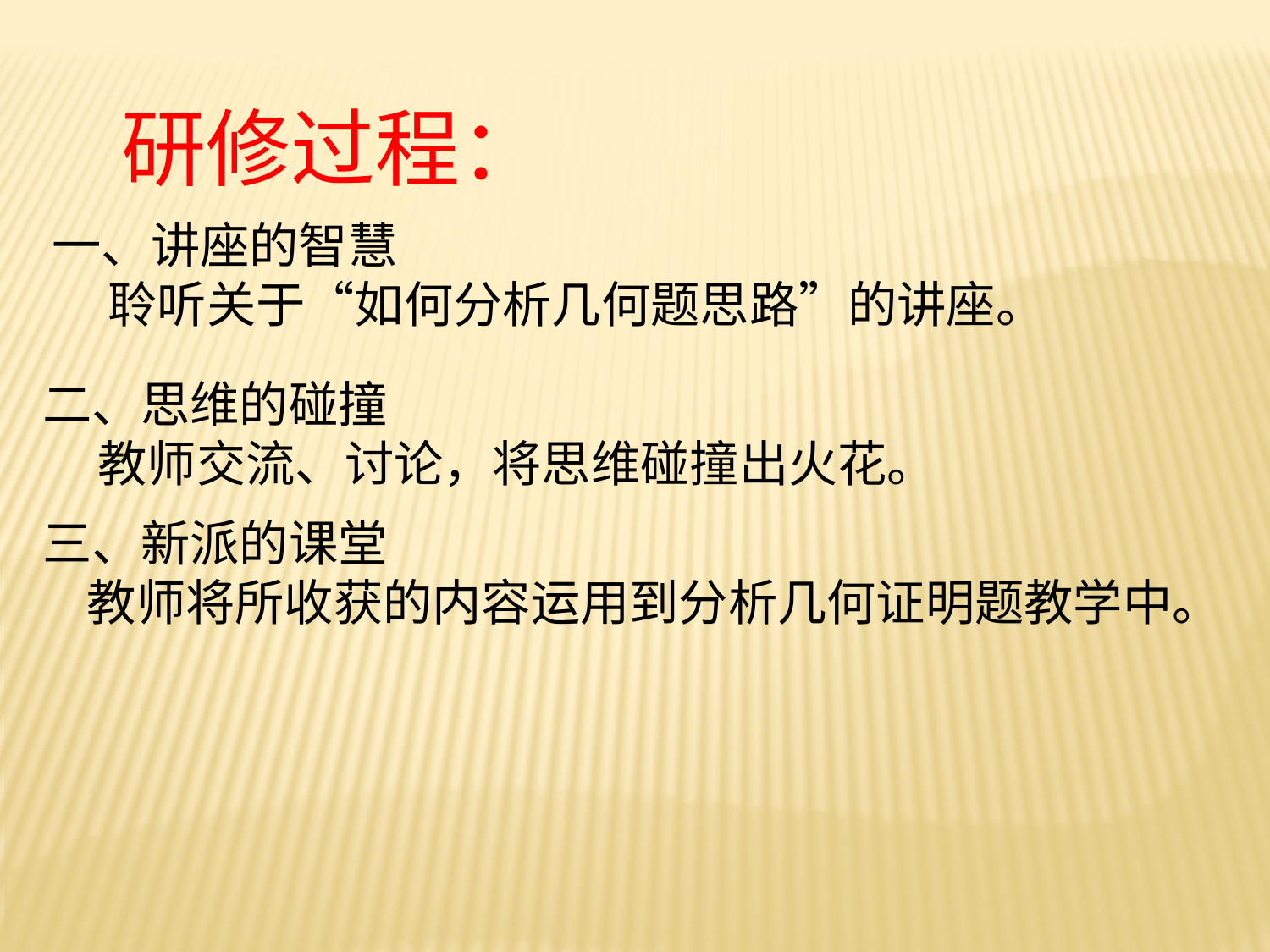

研修过程：
一、讲座的智慧
    聆听关于“如何分析几何题思路”的讲座。
二、思维的碰撞
    教师交流、讨论，将思维碰撞出火花。

三、新派的课堂
   教师将所收获的内容运用到分析几何证明题教学中。